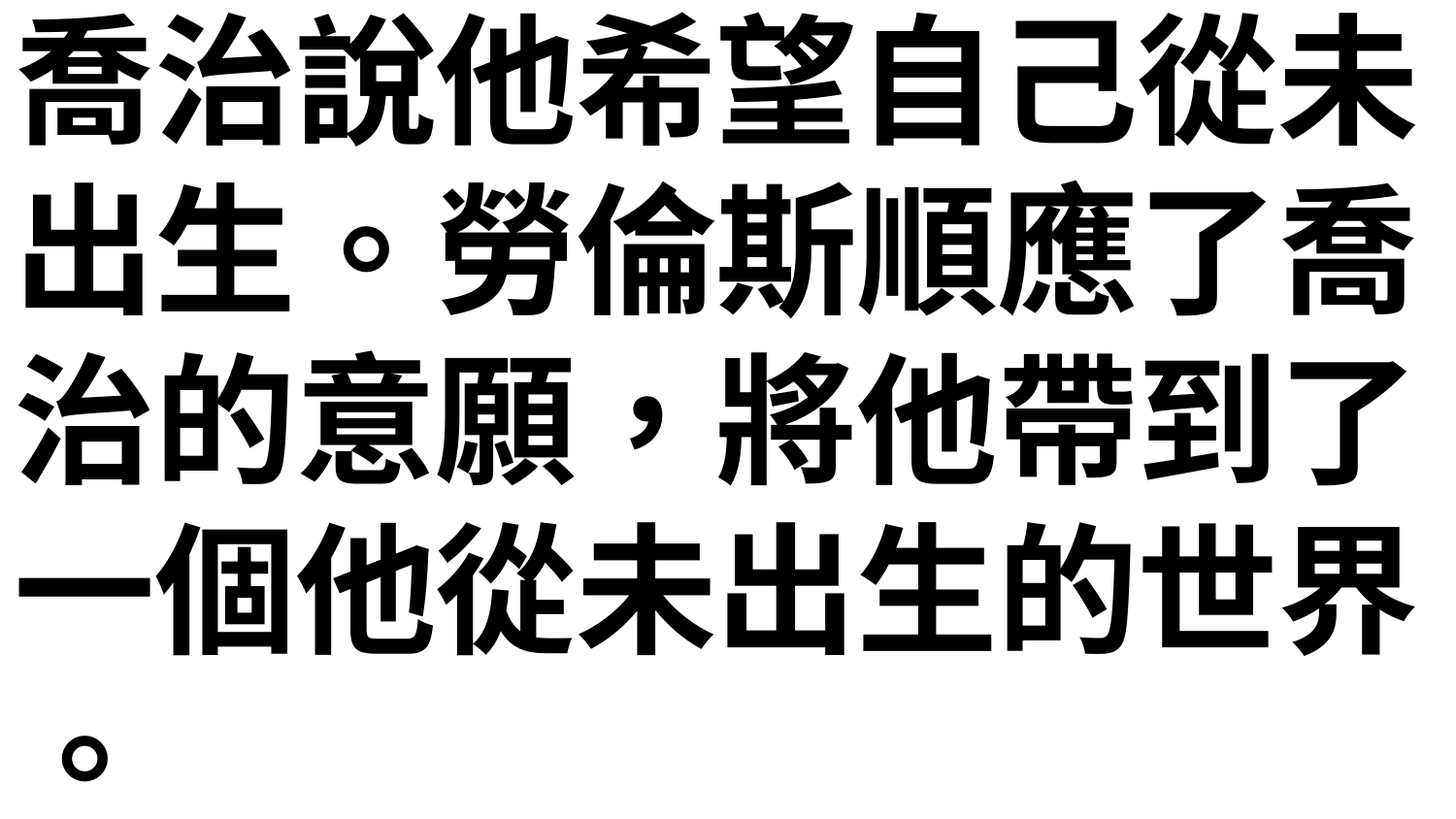

喬治說他希望自己從未出生。勞倫斯順應了喬治的意願，將他帶到了一個他從未出生的世界
。